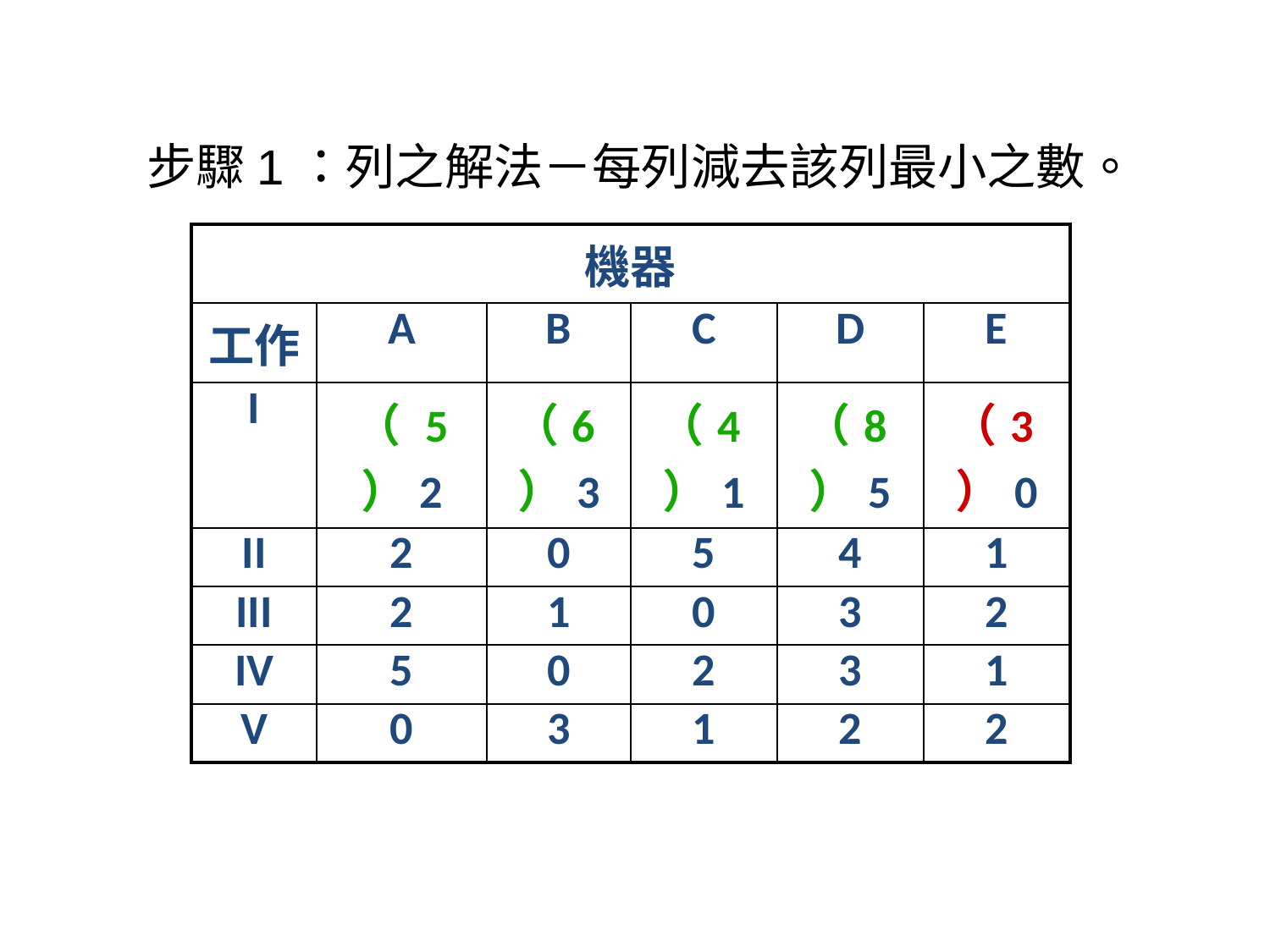

步驟1：列之解法－每列減去該列最小之數。
| 機器 |  |  |  |  |  |
| --- | --- | --- | --- | --- | --- |
| 工作 | A | B | C | D | E |
| I | （ 5 ）2 | （6）3 | （4）1 | （8）5 | （3）0 |
| II | 2 | 0 | 5 | 4 | 1 |
| III | 2 | 1 | 0 | 3 | 2 |
| IV | 5 | 0 | 2 | 3 | 1 |
| V | 0 | 3 | 1 | 2 | 2 |